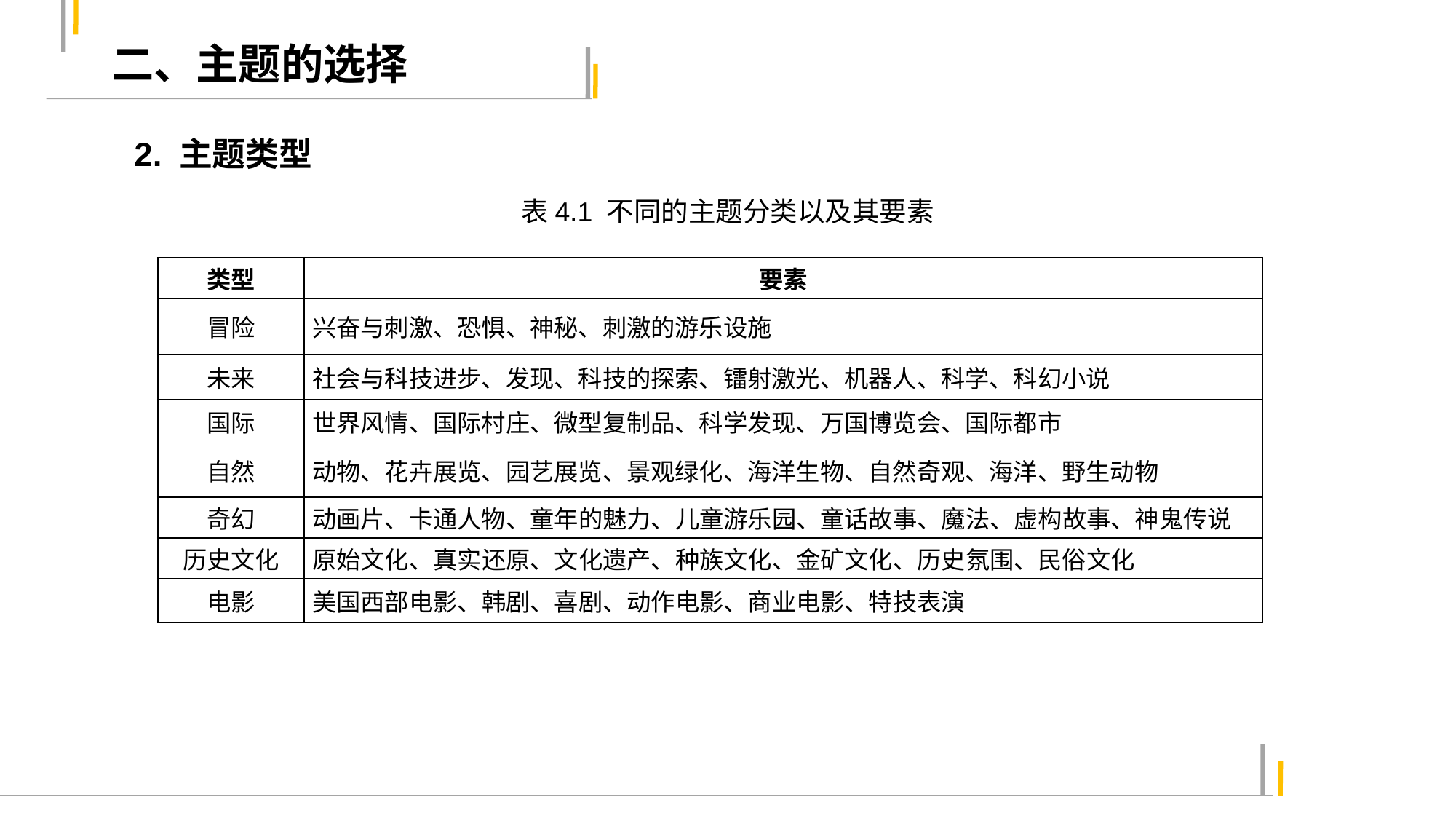

二、主题的选择

2. 主题类型

表4.1 不同的主题分类以及其要素
| 类型 | 要素 |
| --- | --- |
| 冒险 | 兴奋与刺激、恐惧、神秘、刺激的游乐设施 |
| 未来 | 社会与科技进步、发现、科技的探索、镭射激光、机器人、科学、科幻小说 |
| 国际 | 世界风情、国际村庄、微型复制品、科学发现、万国博览会、国际都市 |
| 自然 | 动物、花卉展览、园艺展览、景观绿化、海洋生物、自然奇观、海洋、野生动物 |
| 奇幻 | 动画片、卡通人物、童年的魅力、儿童游乐园、童话故事、魔法、虚构故事、神鬼传说 |
| 历史文化 | 原始文化、真实还原、文化遗产、种族文化、金矿文化、历史氛围、民俗文化 |
| 电影 | 美国西部电影、韩剧、喜剧、动作电影、商业电影、特技表演 |